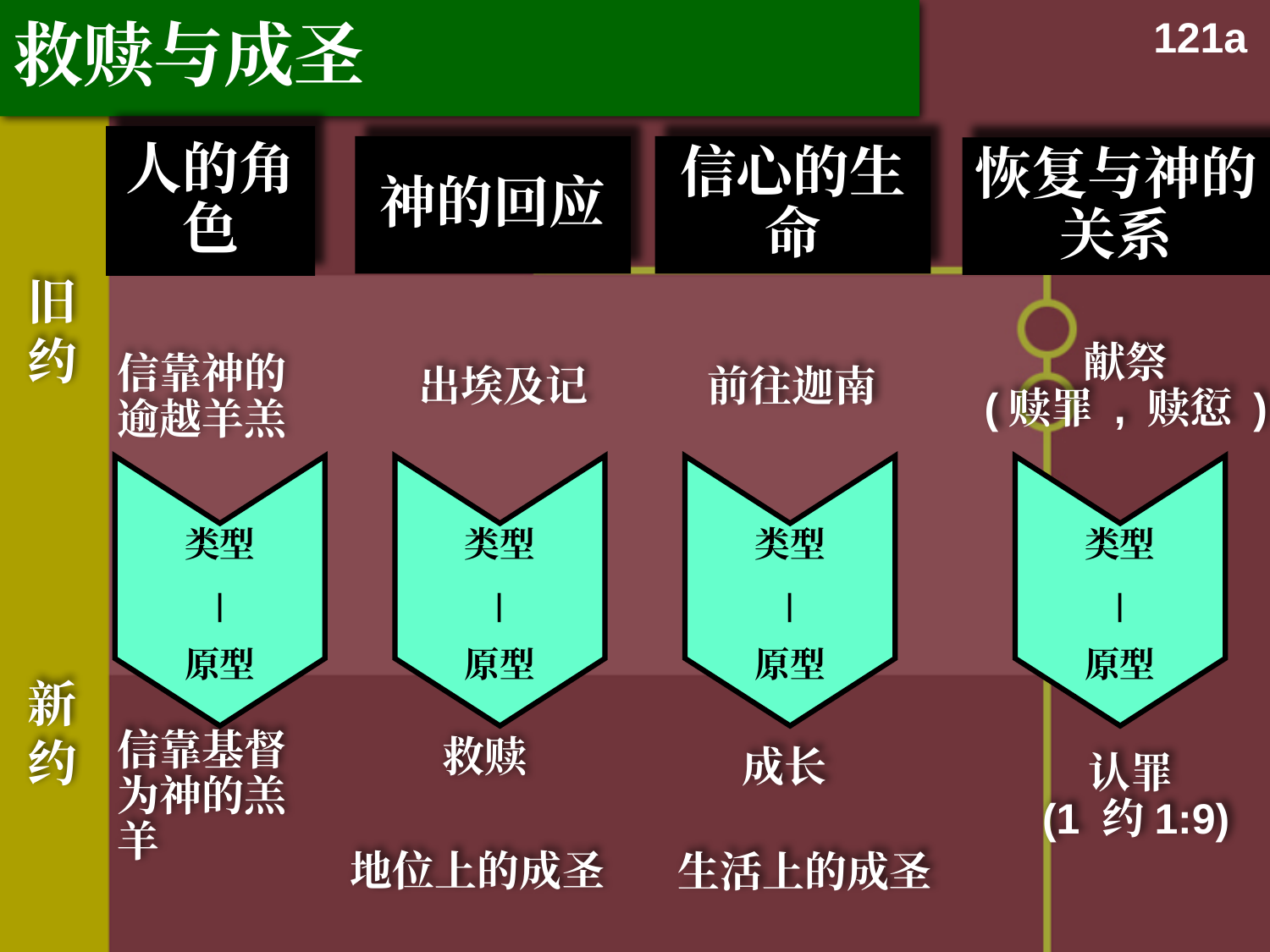

救赎与成圣
121a
人的角色
神的回应
信心的生命
恢复与神的关系
旧约
信靠神的逾越羊羔
献祭
(赎罪 , 赎愆 )
前往迦南
出埃及记

类型
|
原型

类型
|
原型

类型
|
原型

类型
|
原型
新约
信靠基督为神的羔羊
救赎
成长
认罪
(1 约1:9)
地位上的成圣
生活上的成圣